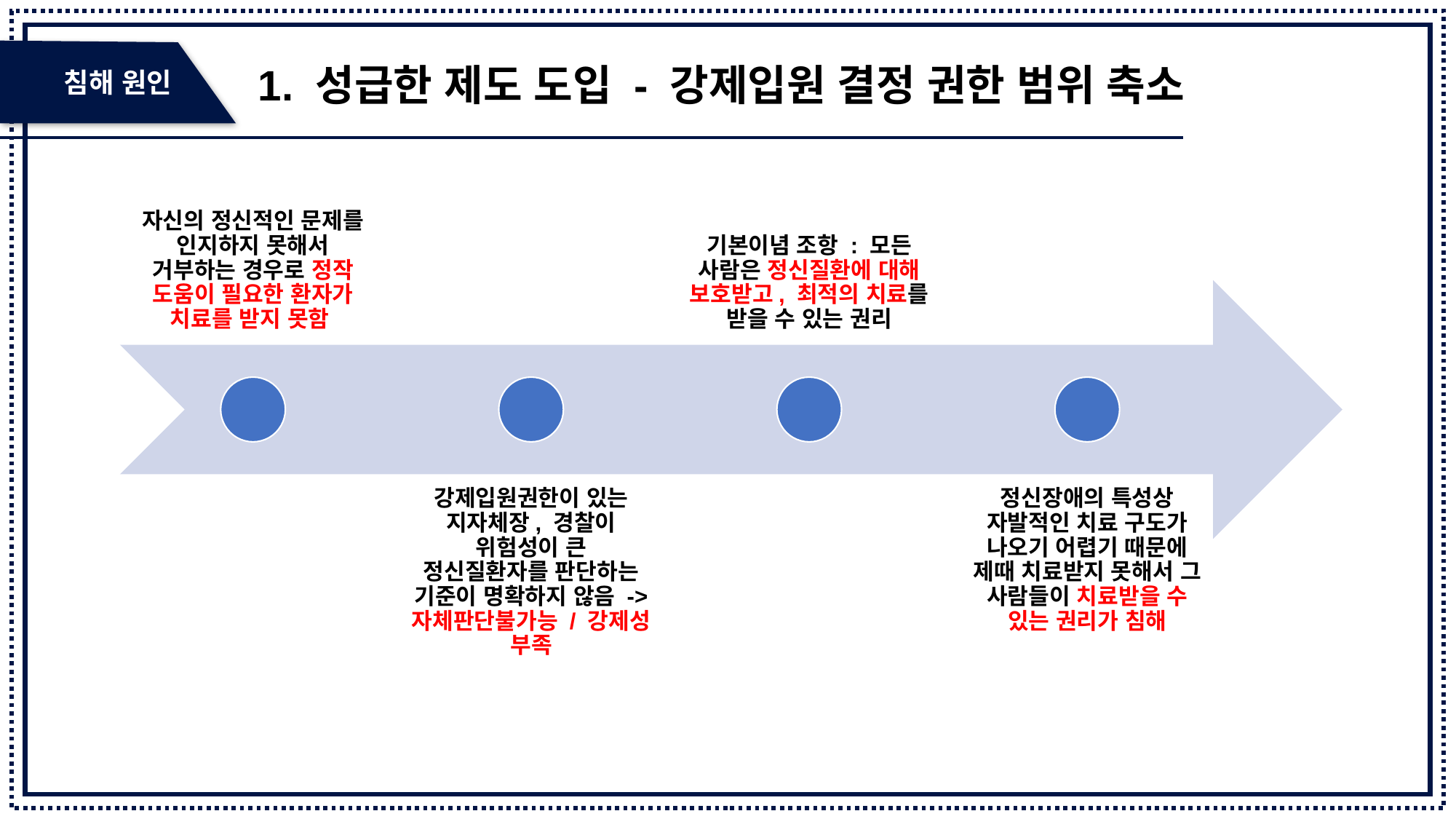

침해 원인
1. 성급한 제도 도입 - 강제입원 결정 권한 범위 축소

자신의 정신적인 문제를 인지하지 못해서 거부하는 경우로 정작 도움이 필요한 환자가 치료를 받지 못함
강제입원권한이 있는 지자체장, 경찰이 위험성이 큰 정신질환자를 판단하는 기준이 명확하지 않음 -> 자체판단불가능 / 강제성 부족
기본이념 조항 : 모든 사람은 정신질환에 대해 보호받고, 최적의 치료를 받을 수 있는 권리
정신장애의 특성상 자발적인 치료 구도가 나오기 어렵기 때문에 제때 치료받지 못해서 그 사람들이 치료받을 수 있는 권리가 침해